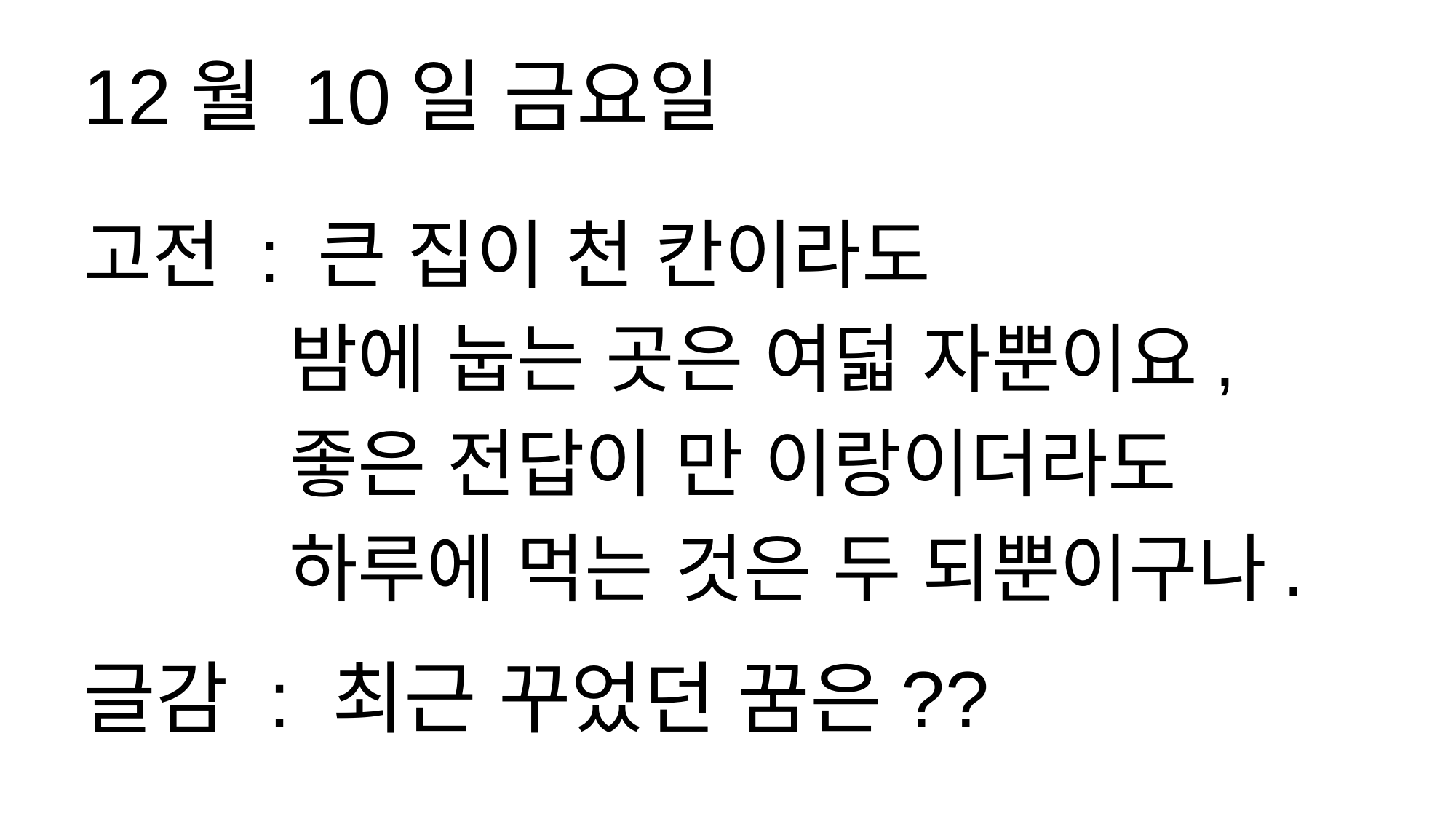

12월 10일 금요일
고전 : 큰 집이 천 칸이라도
         밤에 눕는 곳은 여덟 자뿐이요,
         좋은 전답이 만 이랑이더라도
         하루에 먹는 것은 두 되뿐이구나.
글감 : 최근 꾸었던 꿈은??